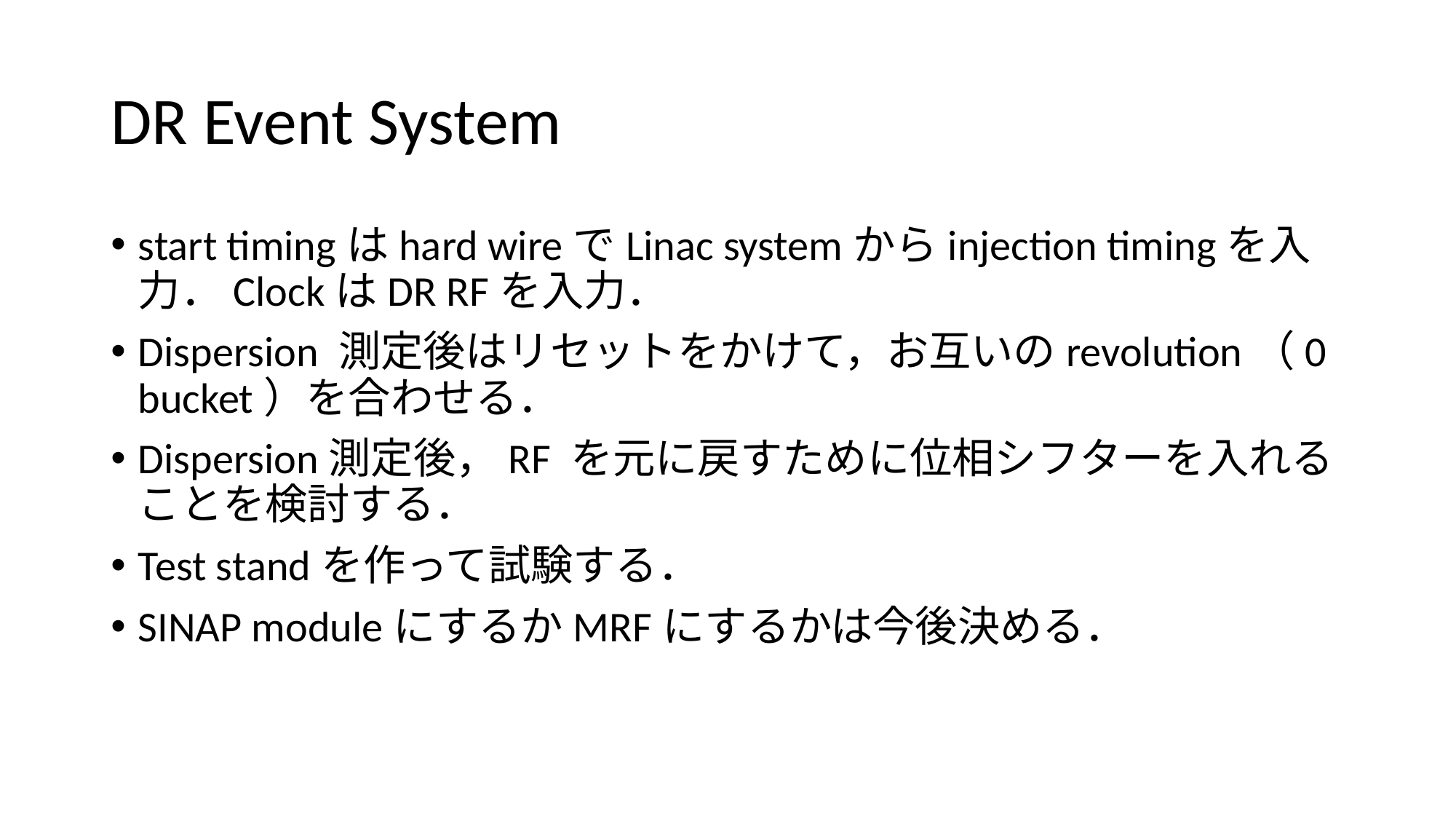

# DR Event System
start timingはhard wireでLinac systemからinjection timingを入力．ClockはDR RFを入力．
Dispersion 測定後はリセットをかけて，お互いのrevolution（0 bucket）を合わせる．
Dispersion測定後，RF を元に戻すために位相シフターを入れることを検討する．
Test standを作って試験する．
SINAP moduleにするかMRFにするかは今後決める．